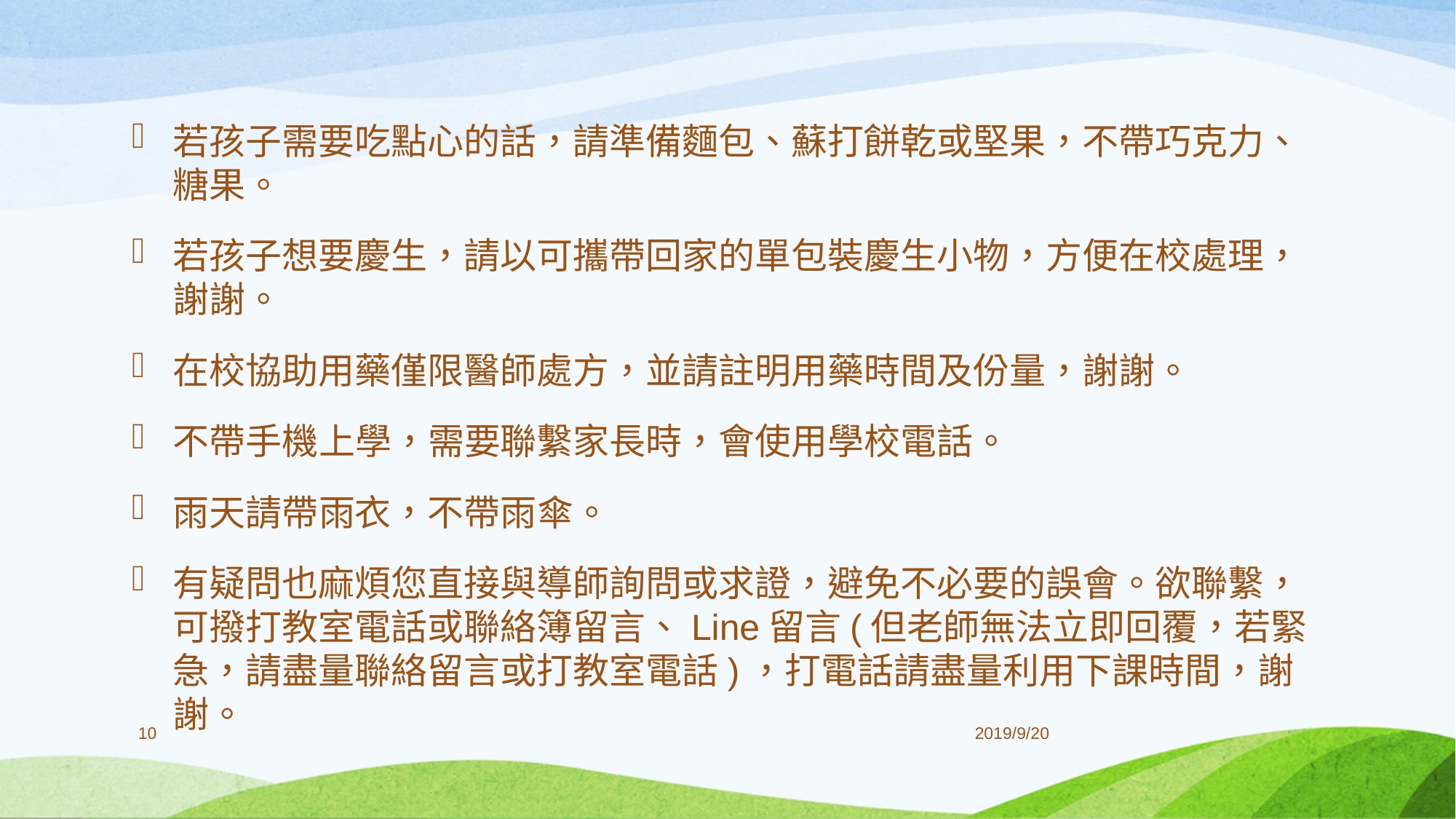

若孩子需要吃點心的話，請準備麵包、蘇打餅乾或堅果，不帶巧克力、糖果。
若孩子想要慶生，請以可攜帶回家的單包裝慶生小物，方便在校處理，謝謝。
在校協助用藥僅限醫師處方，並請註明用藥時間及份量，謝謝。
不帶手機上學，需要聯繫家長時，會使用學校電話。
雨天請帶雨衣，不帶雨傘。
有疑問也麻煩您直接與導師詢問或求證，避免不必要的誤會。欲聯繫，可撥打教室電話或聯絡簿留言、Line留言(但老師無法立即回覆，若緊急，請盡量聯絡留言或打教室電話)，打電話請盡量利用下課時間，謝謝。

10
2019/9/20